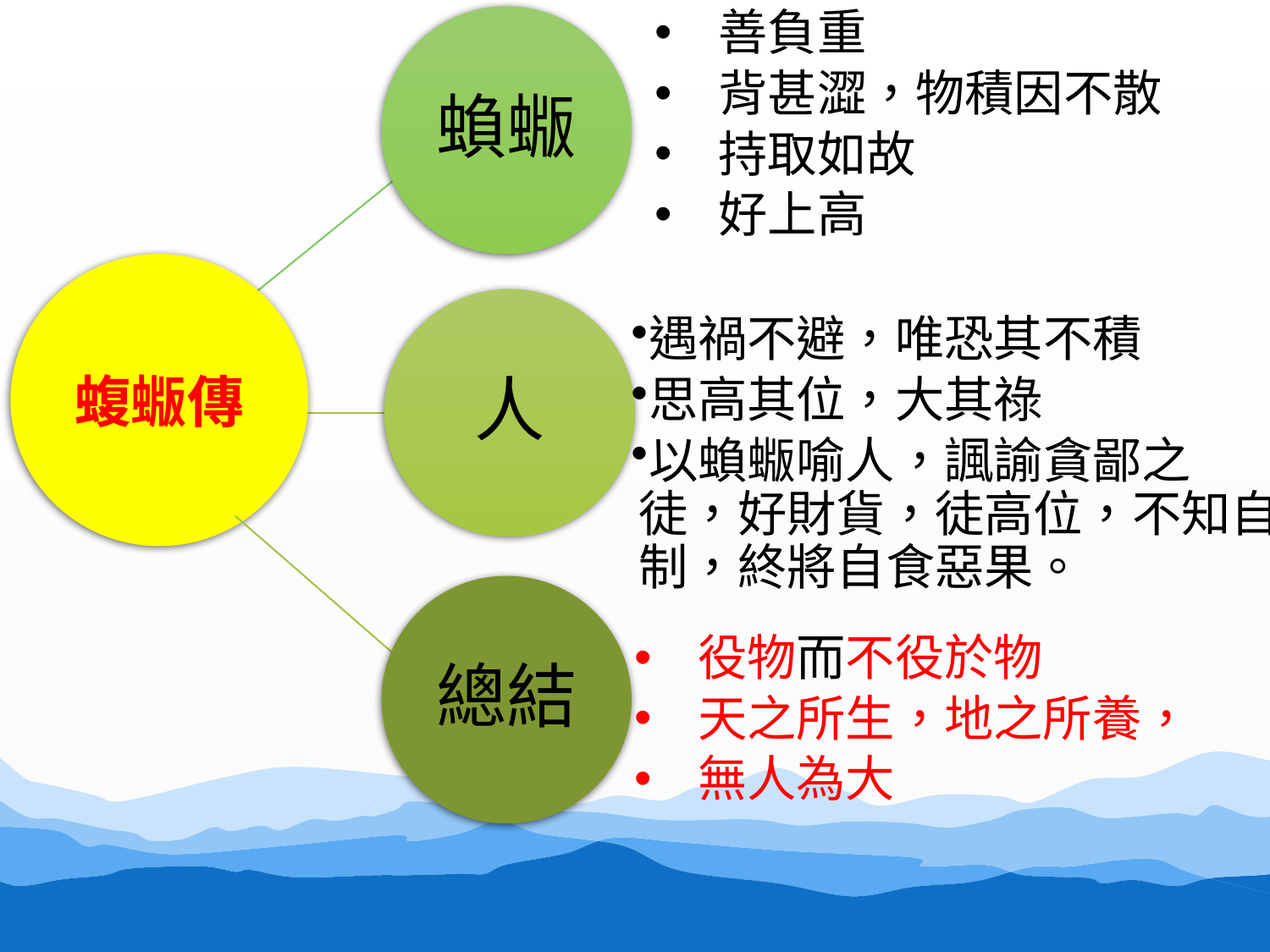

蝜蝂
善負重
背甚澀，物積因不散
持取如故
好上高

蝮蝂傳
人
遇禍不避，唯恐其不積
思高其位，大其祿
以蝜蝂喻人，諷諭貪鄙之徒，好財貨，徒高位，不知自制，終將自食惡果。

總結
役物而不役於物
天之所生，地之所養，
無人為大